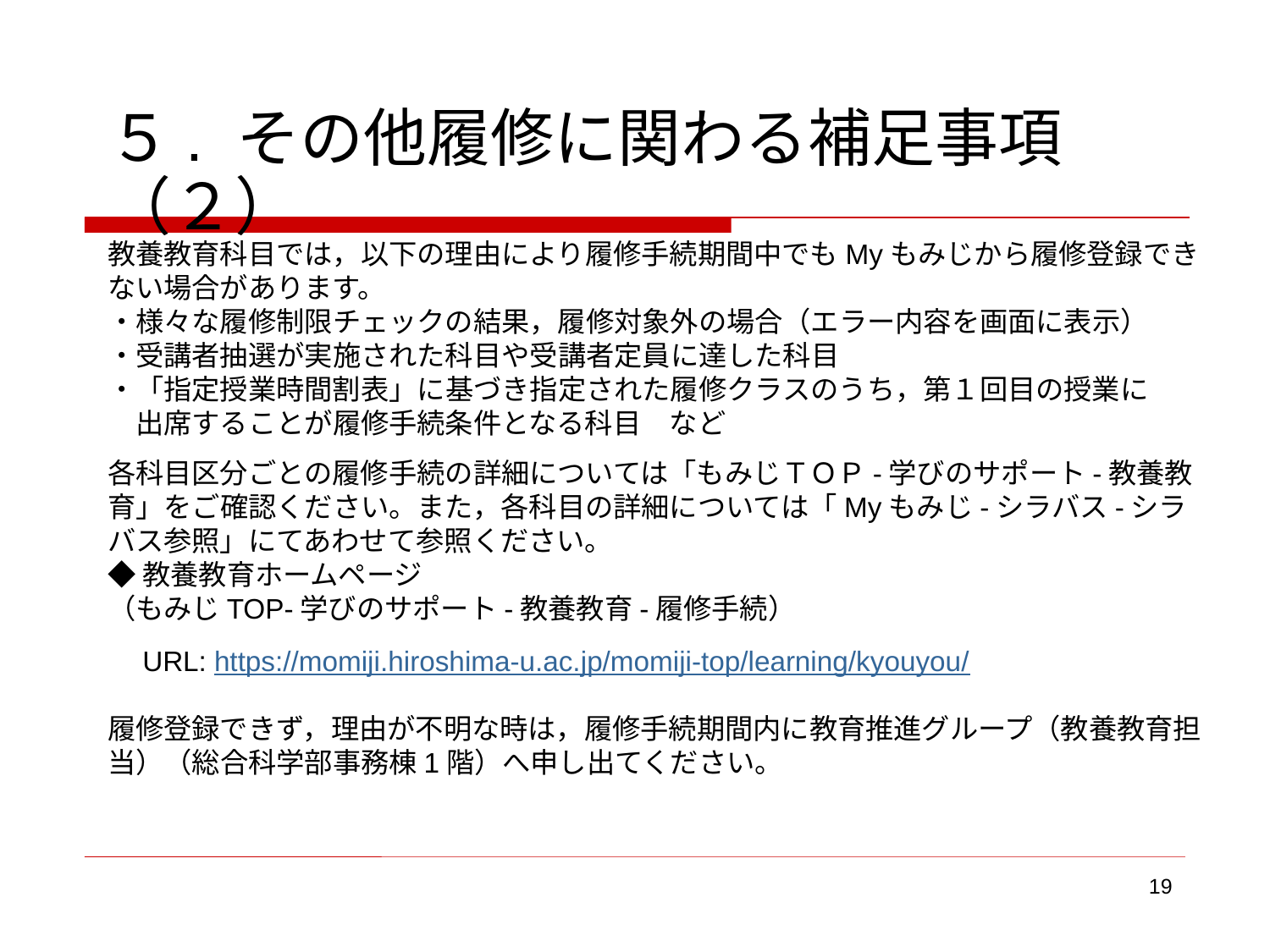

５. その他履修に関わる補足事項（２）
教養教育科目では，以下の理由により履修手続期間中でもMyもみじから履修登録できない場合があります。
・様々な履修制限チェックの結果，履修対象外の場合（エラー内容を画面に表示）
・受講者抽選が実施された科目や受講者定員に達した科目
・「指定授業時間割表」に基づき指定された履修クラスのうち，第１回目の授業に
　出席することが履修手続条件となる科目　など

各科目区分ごとの履修手続の詳細については「もみじＴＯＰ-学びのサポート-教養教育」をご確認ください。また，各科目の詳細については「Myもみじ-シラバス-シラバス参照」にてあわせて参照ください。
◆教養教育ホームページ
（もみじTOP-学びのサポート-教養教育-履修手続）

　URL: https://momiji.hiroshima-u.ac.jp/momiji-top/learning/kyouyou/

履修登録できず，理由が不明な時は，履修手続期間内に教育推進グループ（教養教育担当）（総合科学部事務棟1階）へ申し出てください。
19